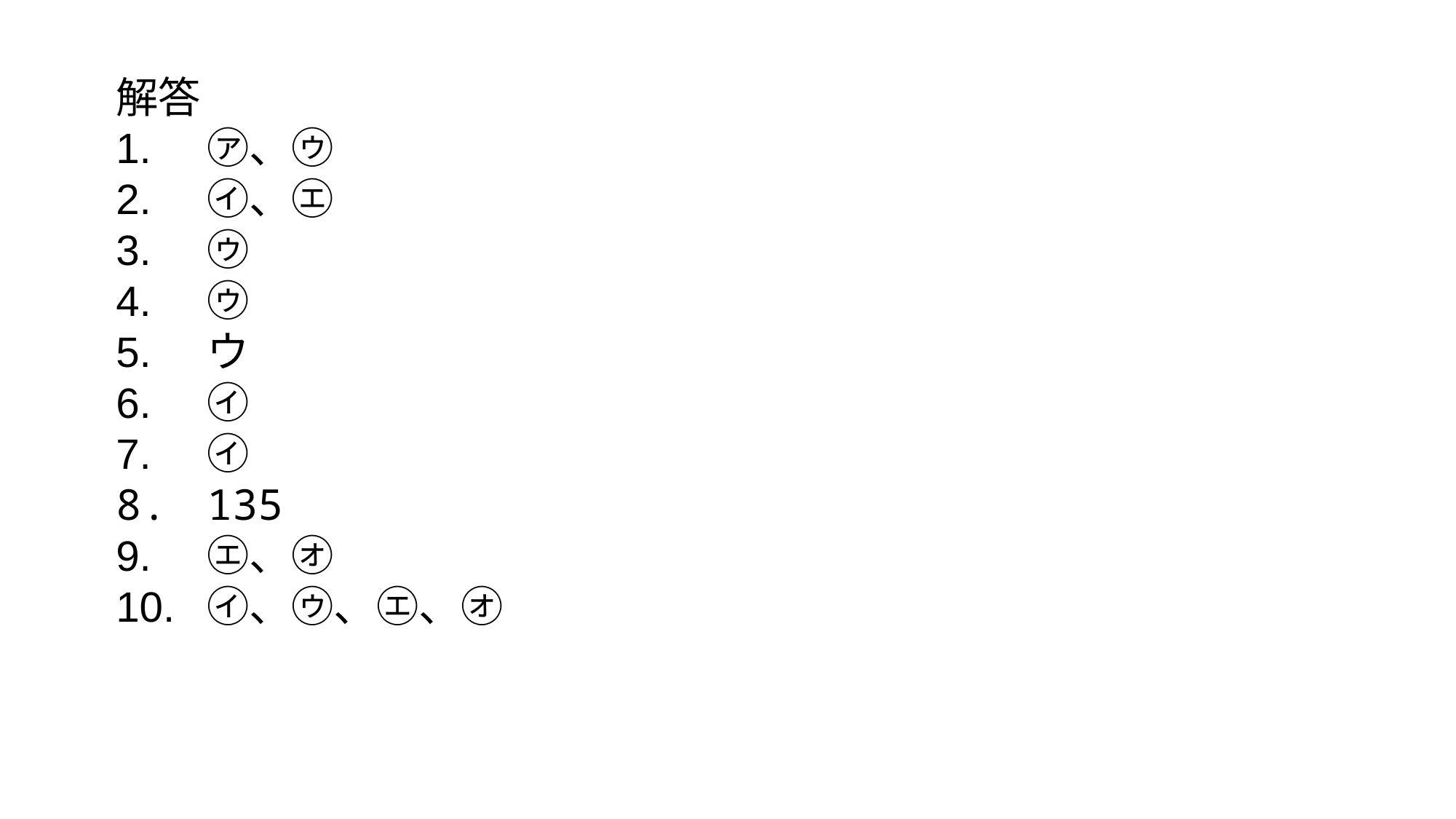

解答
㋐、㋒
㋑、㋓
㋒
㋒
ウ
㋑
㋑
135
㋓、㋔
㋑、㋒、㋓、㋔